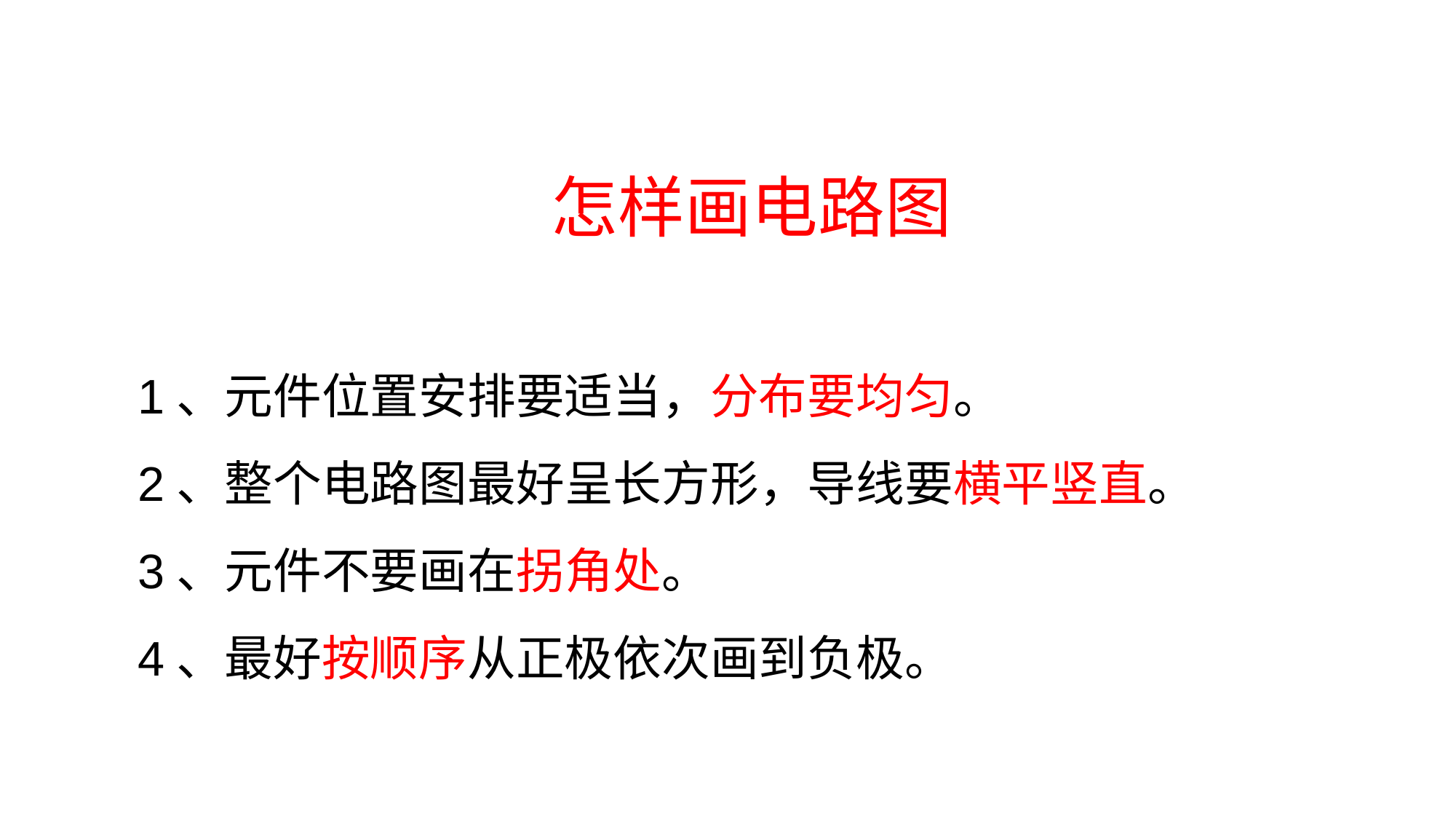

怎样画电路图
1、元件位置安排要适当，分布要均匀。
2、整个电路图最好呈长方形，导线要横平竖直。
3、元件不要画在拐角处。
4、最好按顺序从正极依次画到负极。